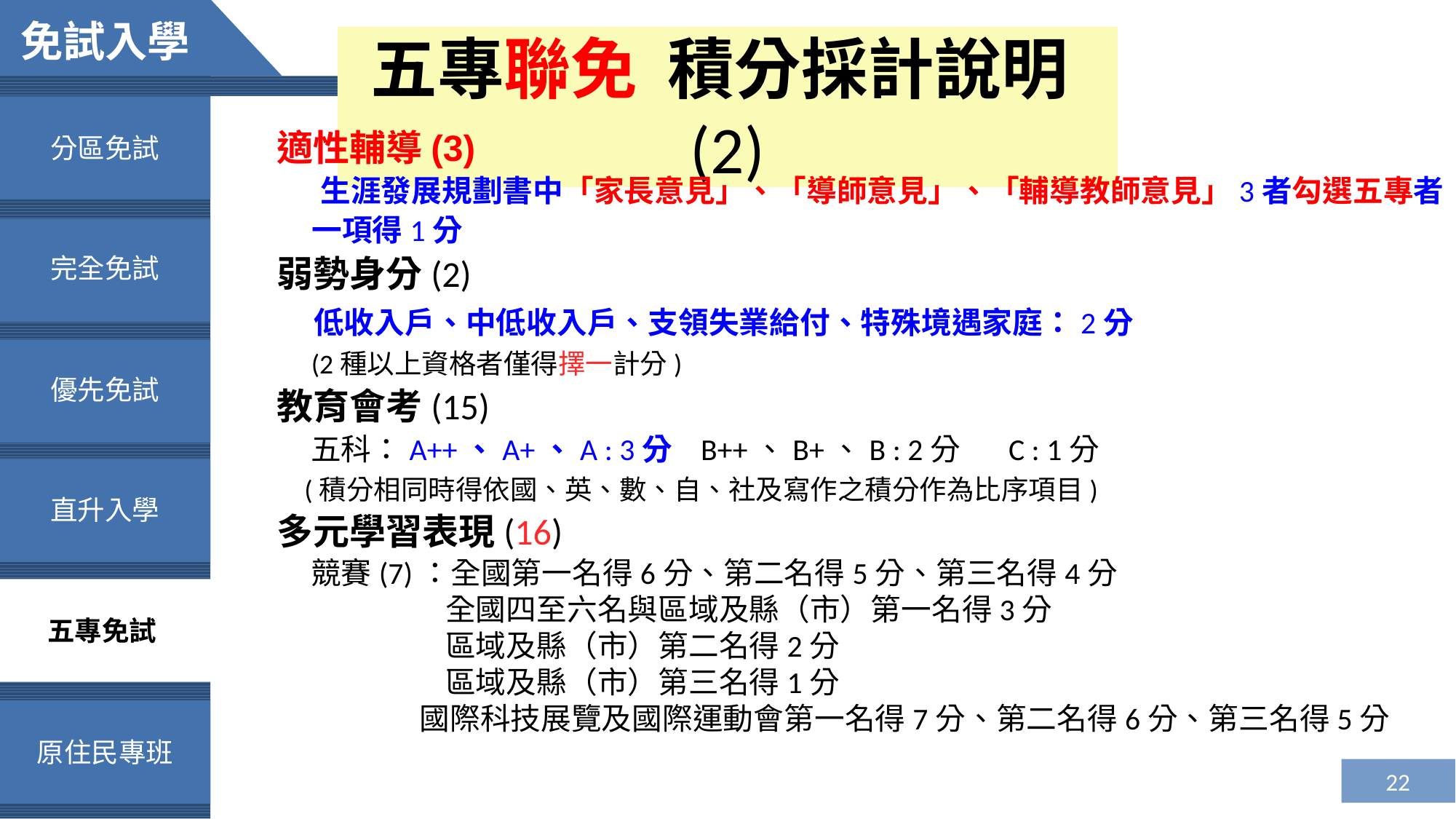

免試入學

五專聯免  積分採計說明(2)

適性輔導(3)
      生涯發展規劃書中「家長意見」、「導師意見」、「輔導教師意見」3者勾選五專者
    一項得1分
弱勢身分(2)
    低收入戶、中低收入戶、支領失業給付、特殊境遇家庭：2分
     (2種以上資格者僅得擇一計分)
教育會考(15)
    五科：A++、A+、A : 3分   B++、B+、B : 2分      C : 1分
    (積分相同時得依國、英、數、自、社及寫作之積分作為比序項目)
多元學習表現(16)
    競賽(7)：全國第一名得6分、第二名得5分、第三名得4分
                        全國四至六名與區域及縣（市）第一名得3分
                        區域及縣（市）第二名得2分
                        區域及縣（市）第三名得1分
                      國際科技展覽及國際運動會第一名得7分、第二名得6分、第三名得5分

分區免試

完全免試

優先免試

直升入學

五專免試

原住民專班

22